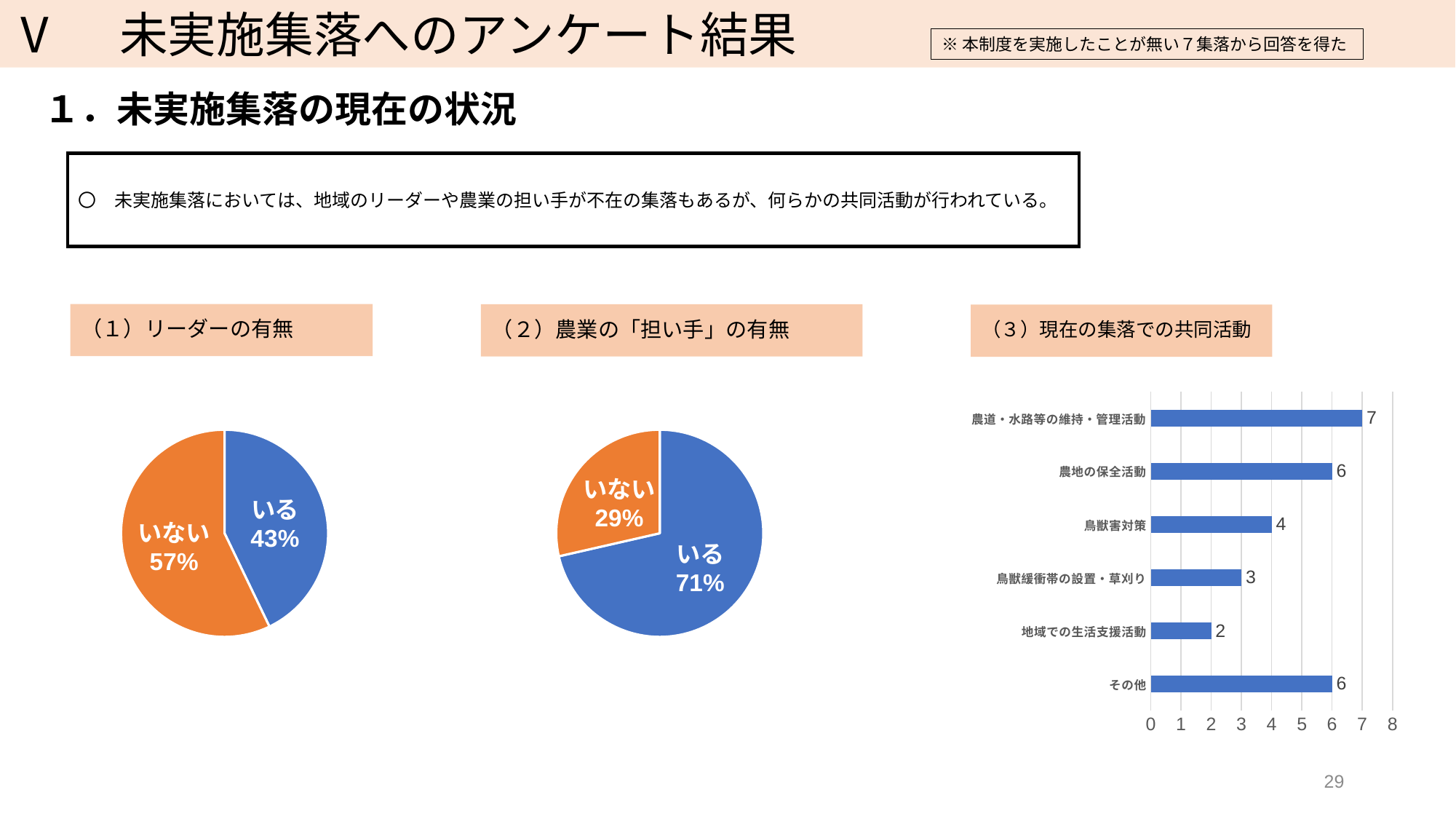

Ⅴ　未実施集落へのアンケート結果
※本制度を実施したことが無い７集落から回答を得た
１．未実施集落の現在の状況
〇　未実施集落においては、地域のリーダーや農業の担い手が不在の集落もあるが、何らかの共同活動が行われている。
（１）リーダーの有無
（２）農業の「担い手」の有無
（３）現在の集落での共同活動

### Chart

| Category | 列1 |
|---|---|
| いる | 3.0 |
| いない | 4.0 |

### Chart

| Category | 列1 |
|---|---|
| いる | 5.0 |
| いない | 2.0 |

### Chart

| Category | 系列 1 |
|---|---|
| その他 | 6.0 |
| 地域での生活支援活動 | 2.0 |
| 鳥獣緩衝帯の設置・草刈り | 3.0 |
| 鳥獣害対策 | 4.0 |
| 農地の保全活動 | 6.0 |
| 農道・水路等の維持・管理活動 | 7.0 |
29